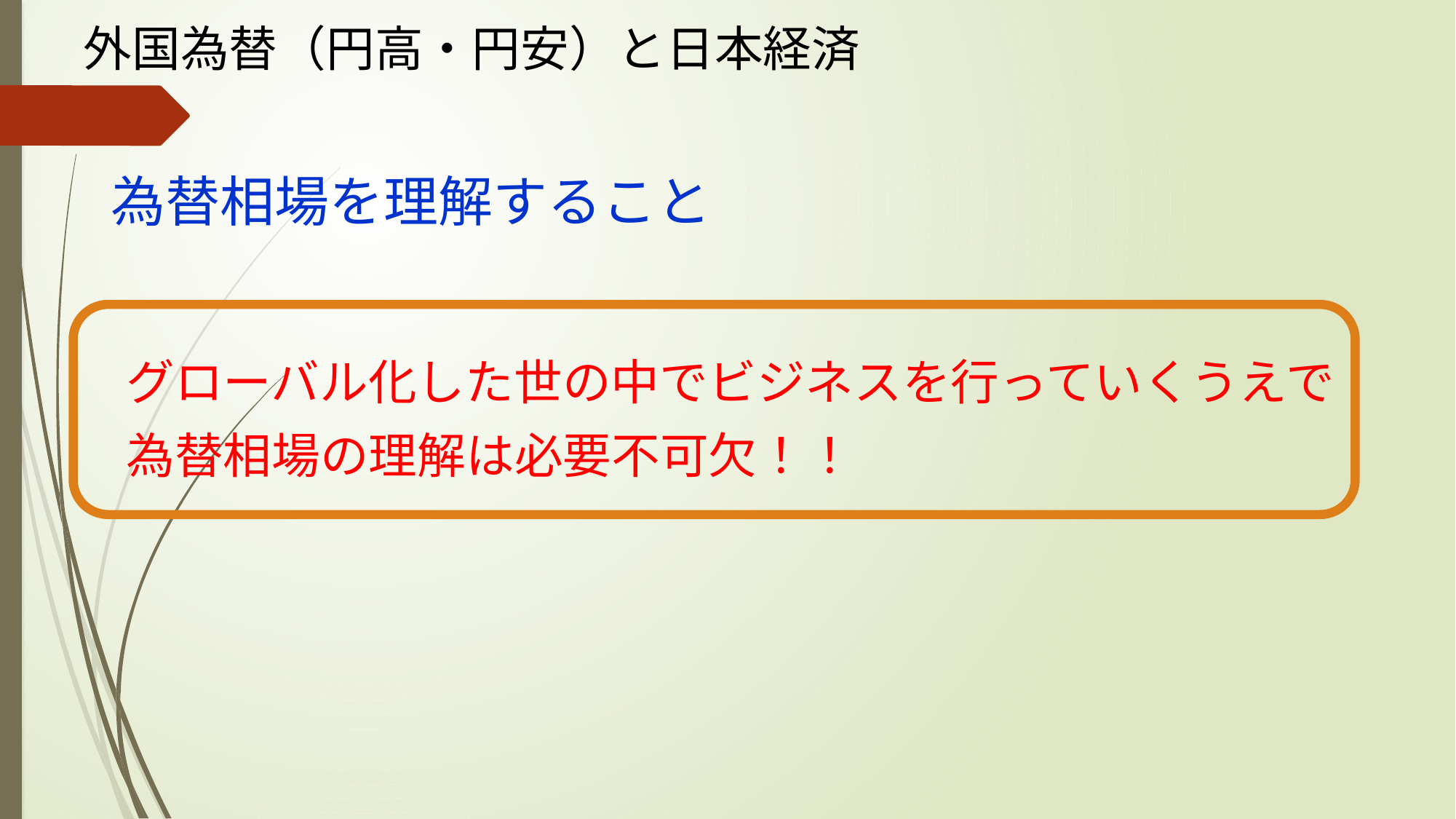

外国為替（円高・円安）と日本経済
# 為替相場を理解すること

グローバル化した世の中でビジネスを行っていくうえで
為替相場の理解は必要不可欠！！